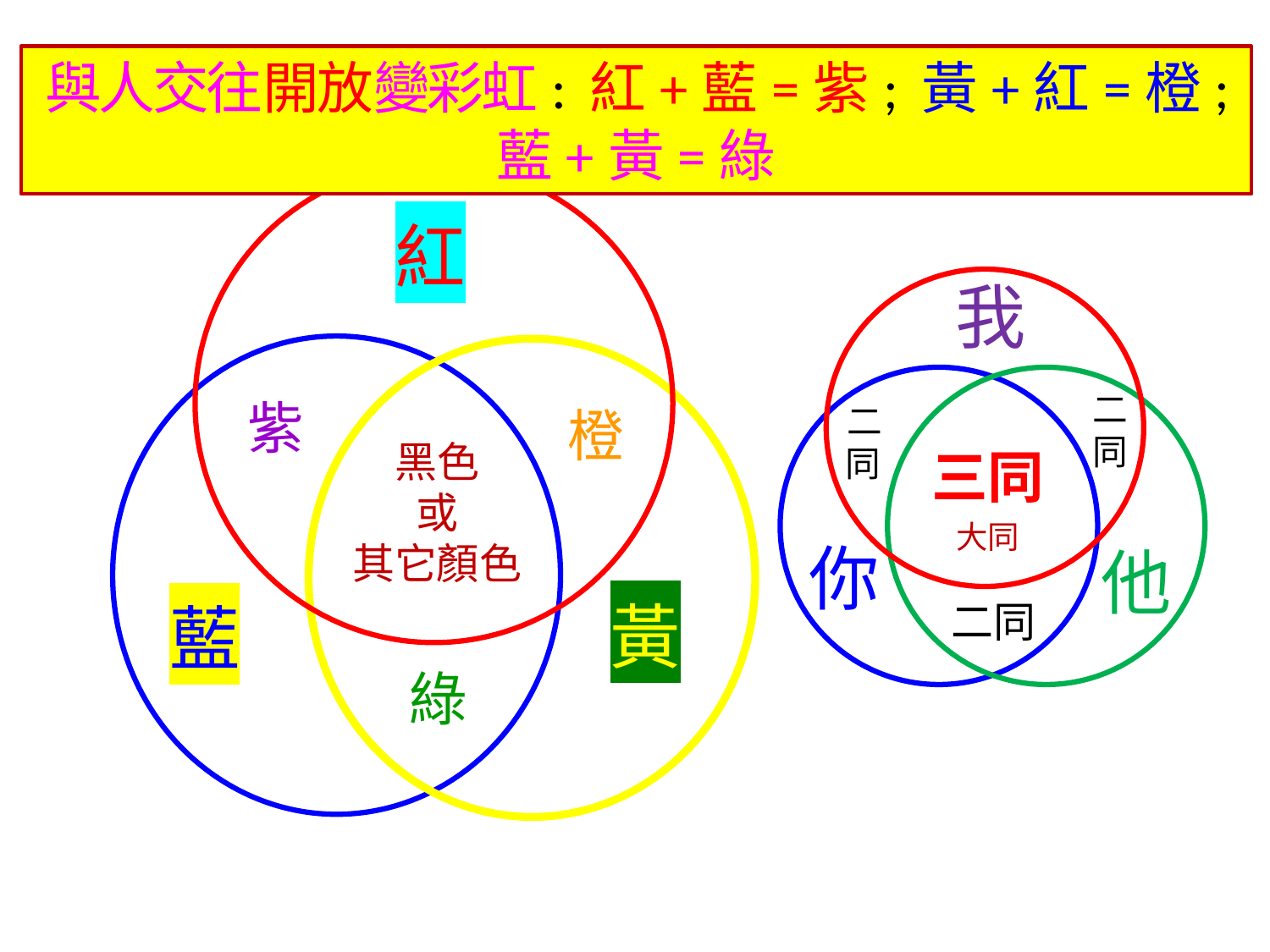

與人交往開放變彩虹: 紅+藍=紫; 黃+紅=橙; 藍+黃=綠

紅
我

二同
紫
二同
橙
黑色
或
其它顏色
三同
大同
你
他
黃
藍
二同
綠